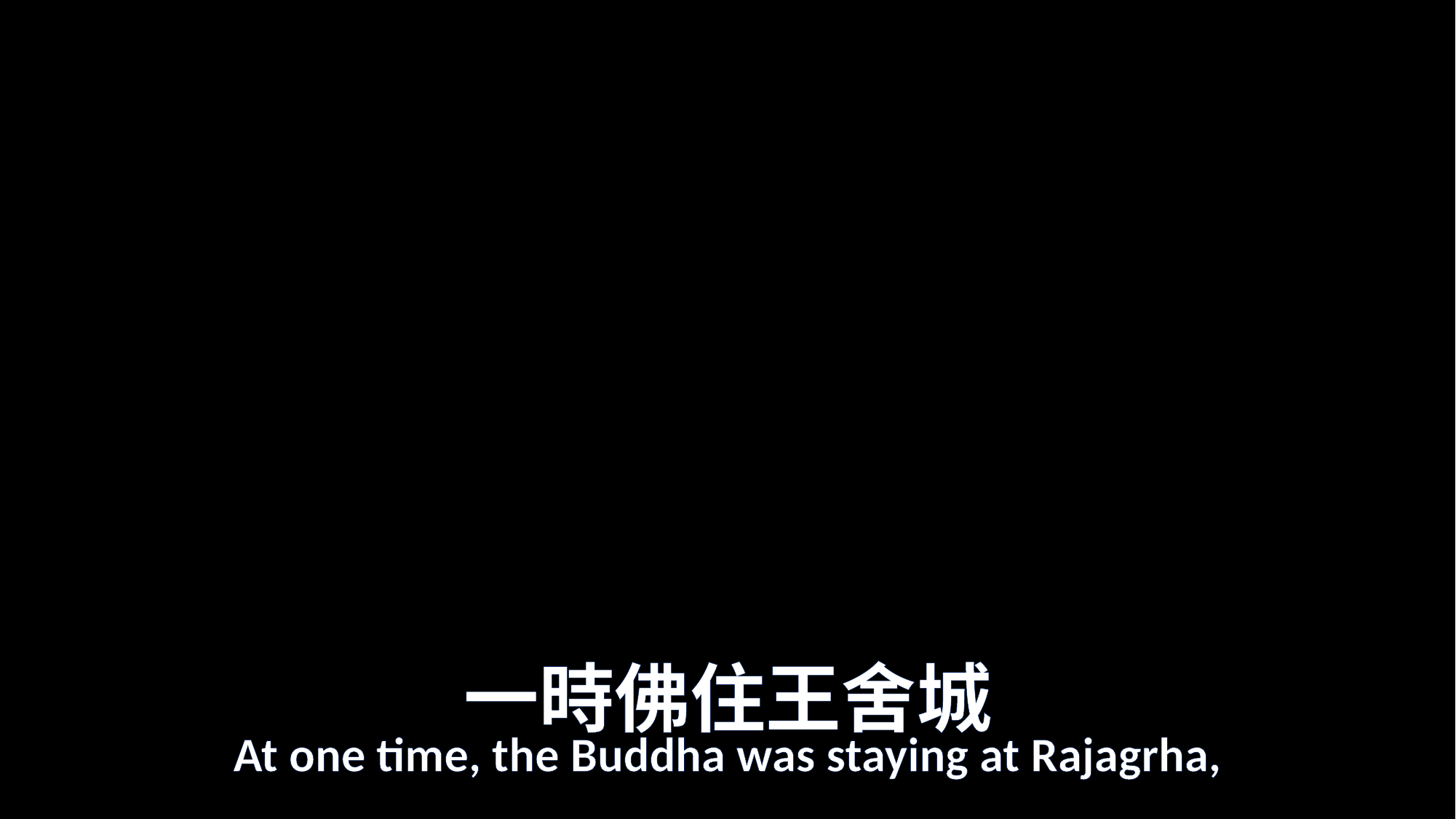

# 一時佛住王舍城
At one time, the Buddha was staying at Rajagrha,